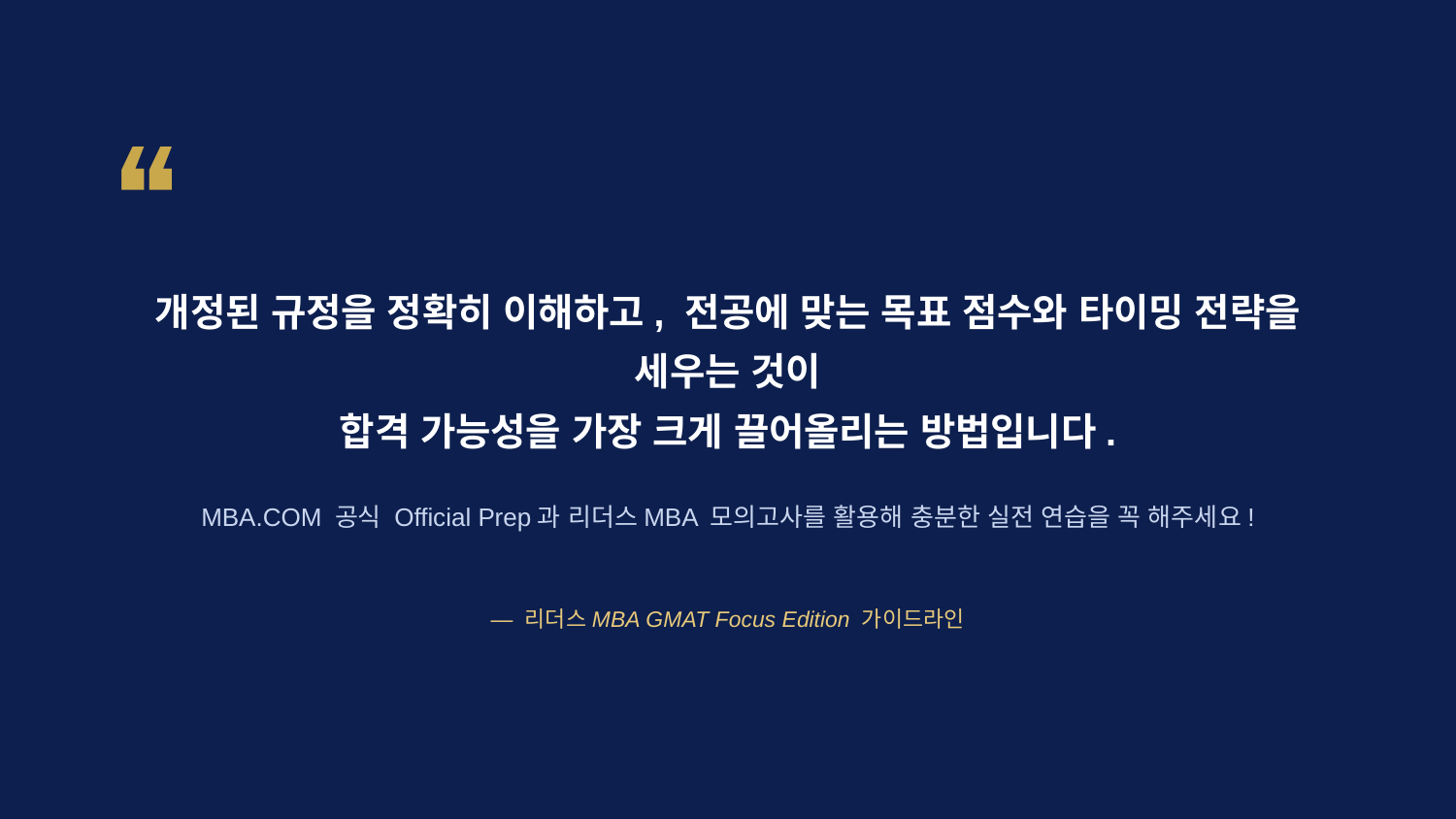

“
개정된 규정을 정확히 이해하고, 전공에 맞는 목표 점수와 타이밍 전략을 세우는 것이
합격 가능성을 가장 크게 끌어올리는 방법입니다.
MBA.COM 공식 Official Prep과 리더스MBA 모의고사를 활용해 충분한 실전 연습을 꼭 해주세요!
— 리더스MBA GMAT Focus Edition 가이드라인